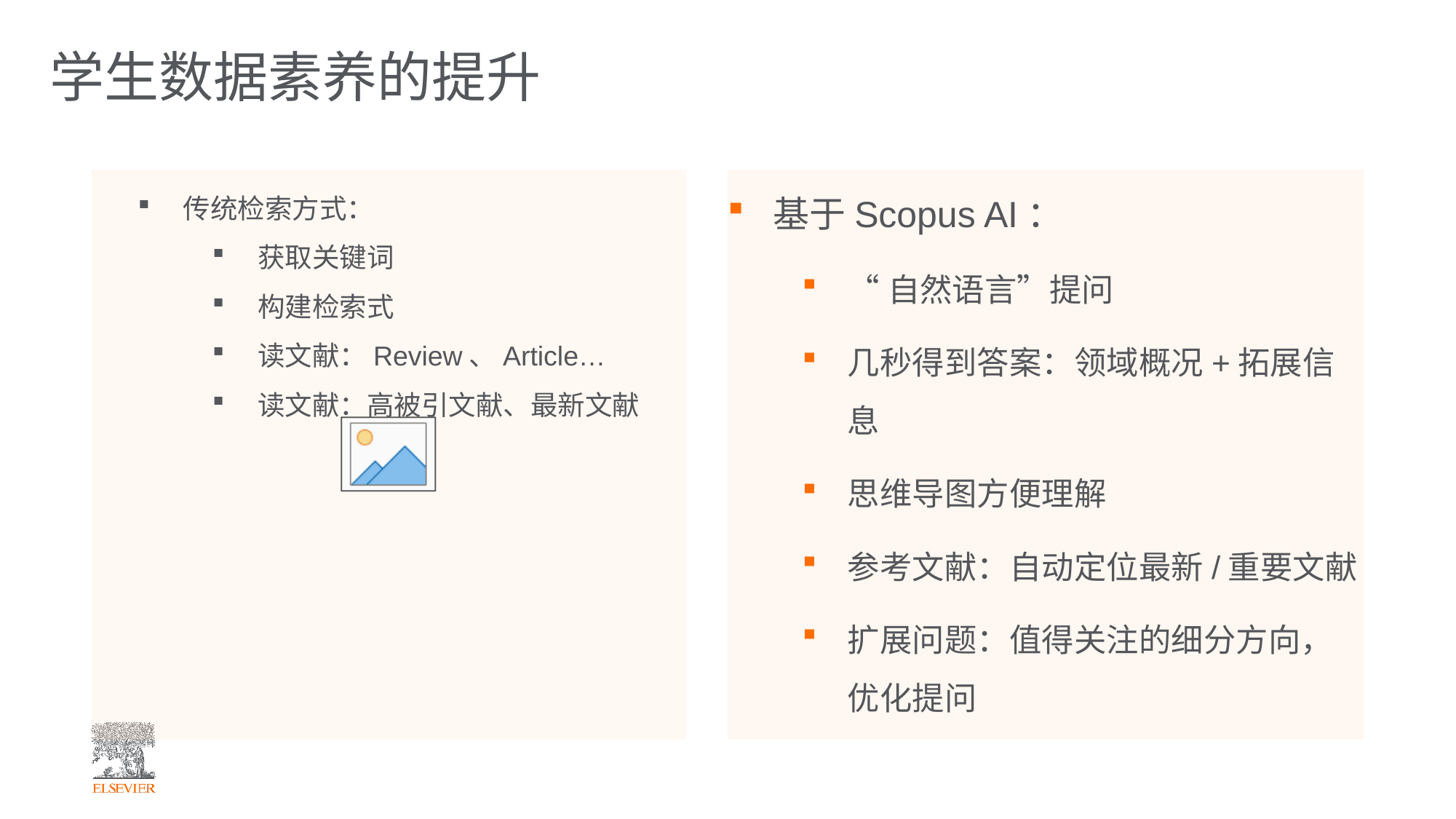

学生数据素养的提升
传统检索方式：
获取关键词
构建检索式
读文献：Review、Article…
读文献：高被引文献、最新文献

基于Scopus AI：
“自然语言”提问
几秒得到答案：领域概况+拓展信息
思维导图方便理解
参考文献：自动定位最新/重要文献
扩展问题：值得关注的细分方向，优化提问